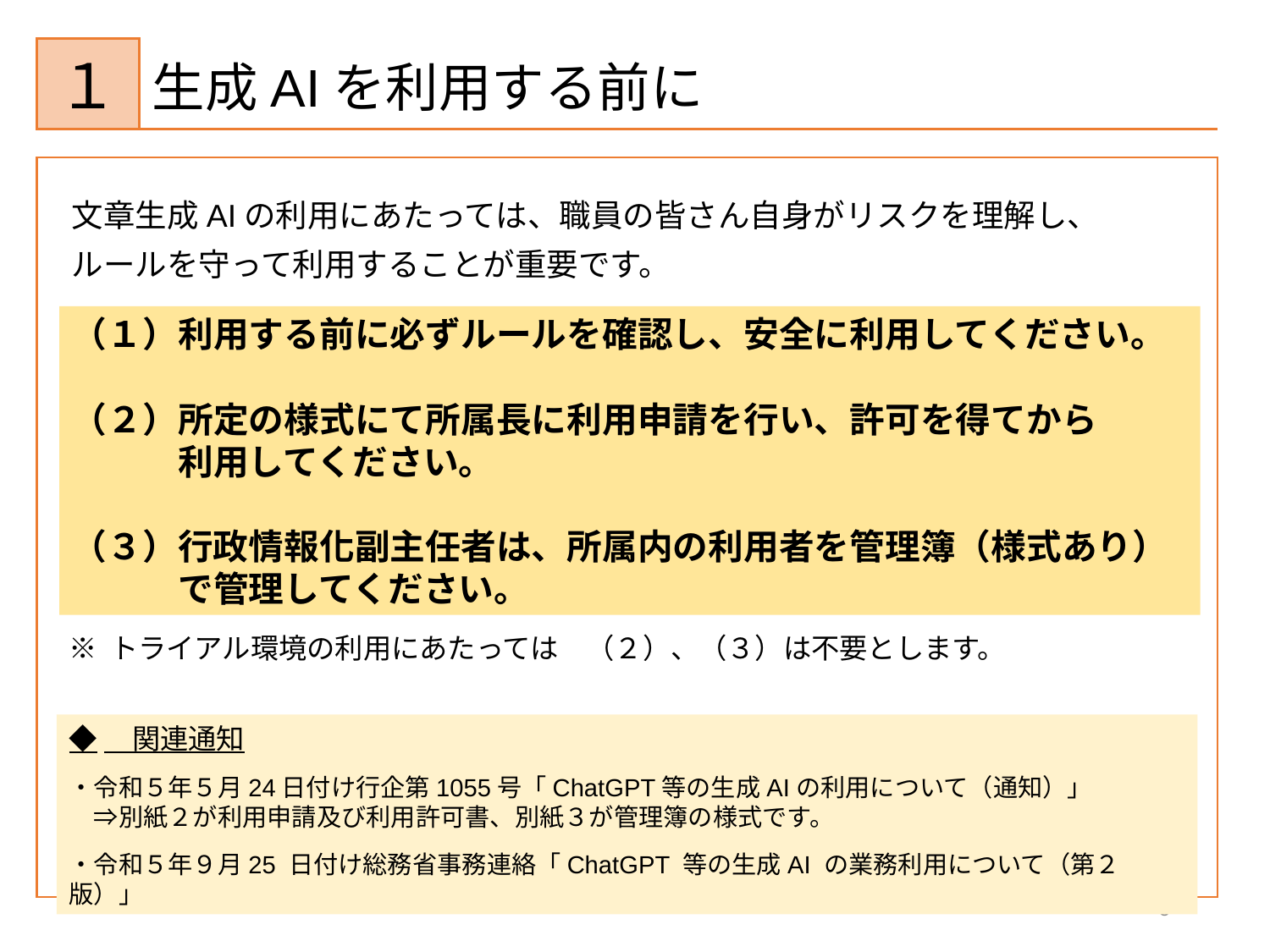

１
生成AIを利用する前に

文章生成AIの利用にあたっては、職員の皆さん自身がリスクを理解し、
ルールを守って利用することが重要です。
（１）利用する前に必ずルールを確認し、安全に利用してください。

（２）所定の様式にて所属長に利用申請を行い、許可を得てから
　　　利用してください。

（３）行政情報化副主任者は、所属内の利用者を管理簿（様式あり）
　　　で管理してください。
※ トライアル環境の利用にあたっては　（２）、（３）は不要とします。
◆　関連通知

・令和５年５月24日付け行企第1055号「ChatGPT等の生成AIの利用について（通知）」
　⇒別紙２が利用申請及び利用許可書、別紙３が管理簿の様式です。

・令和５年９月25 日付け総務省事務連絡「ChatGPT 等の生成AI の業務利用について（第２版）」
8